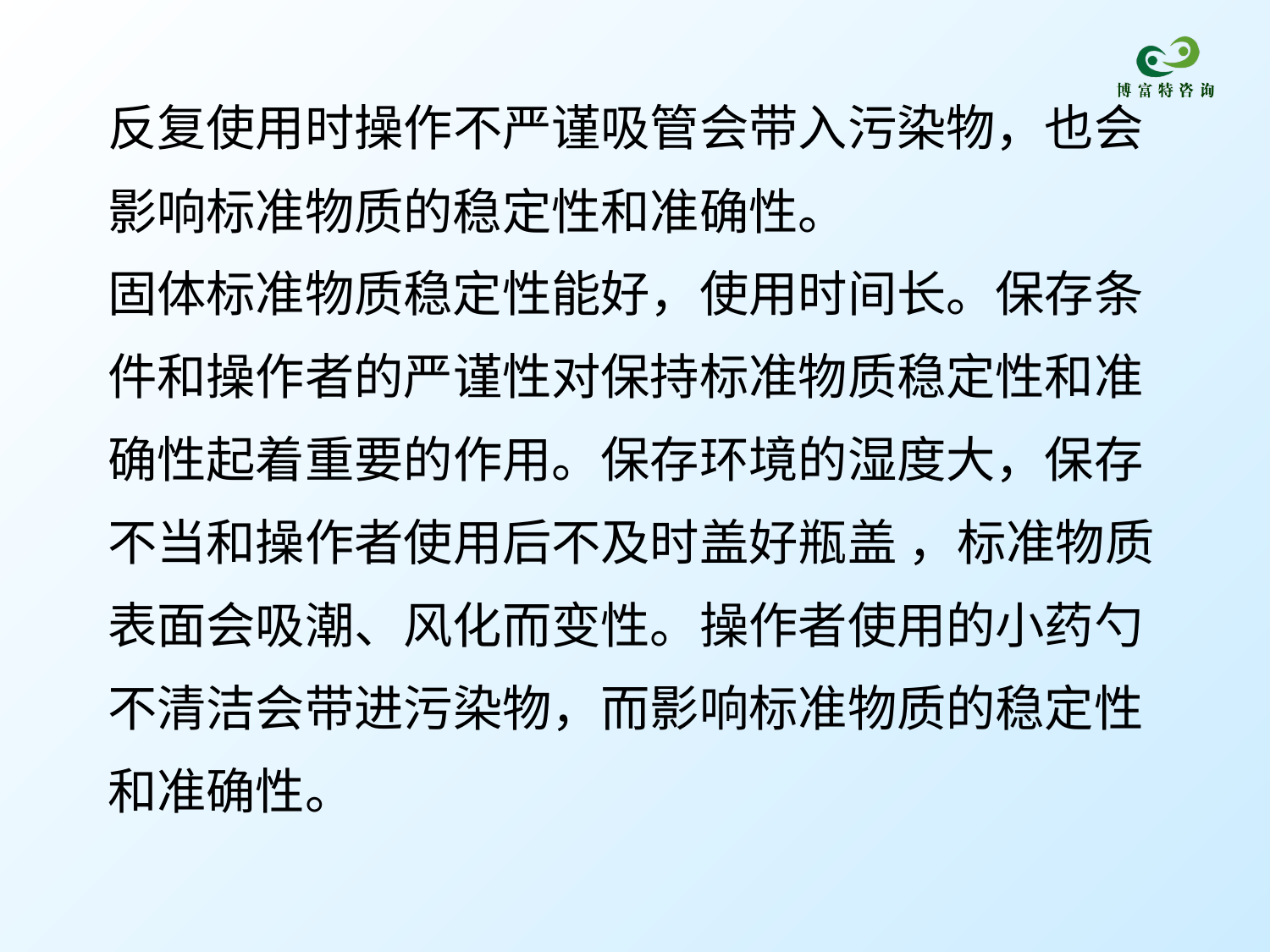

反复使用时操作不严谨吸管会带入污染物，也会影响标准物质的稳定性和准确性。
固体标准物质稳定性能好，使用时间长。保存条件和操作者的严谨性对保持标准物质稳定性和准确性起着重要的作用。保存环境的湿度大，保存不当和操作者使用后不及时盖好瓶盖 ，标准物质表面会吸潮、风化而变性。操作者使用的小药勺不清洁会带进污染物，而影响标准物质的稳定性和准确性。